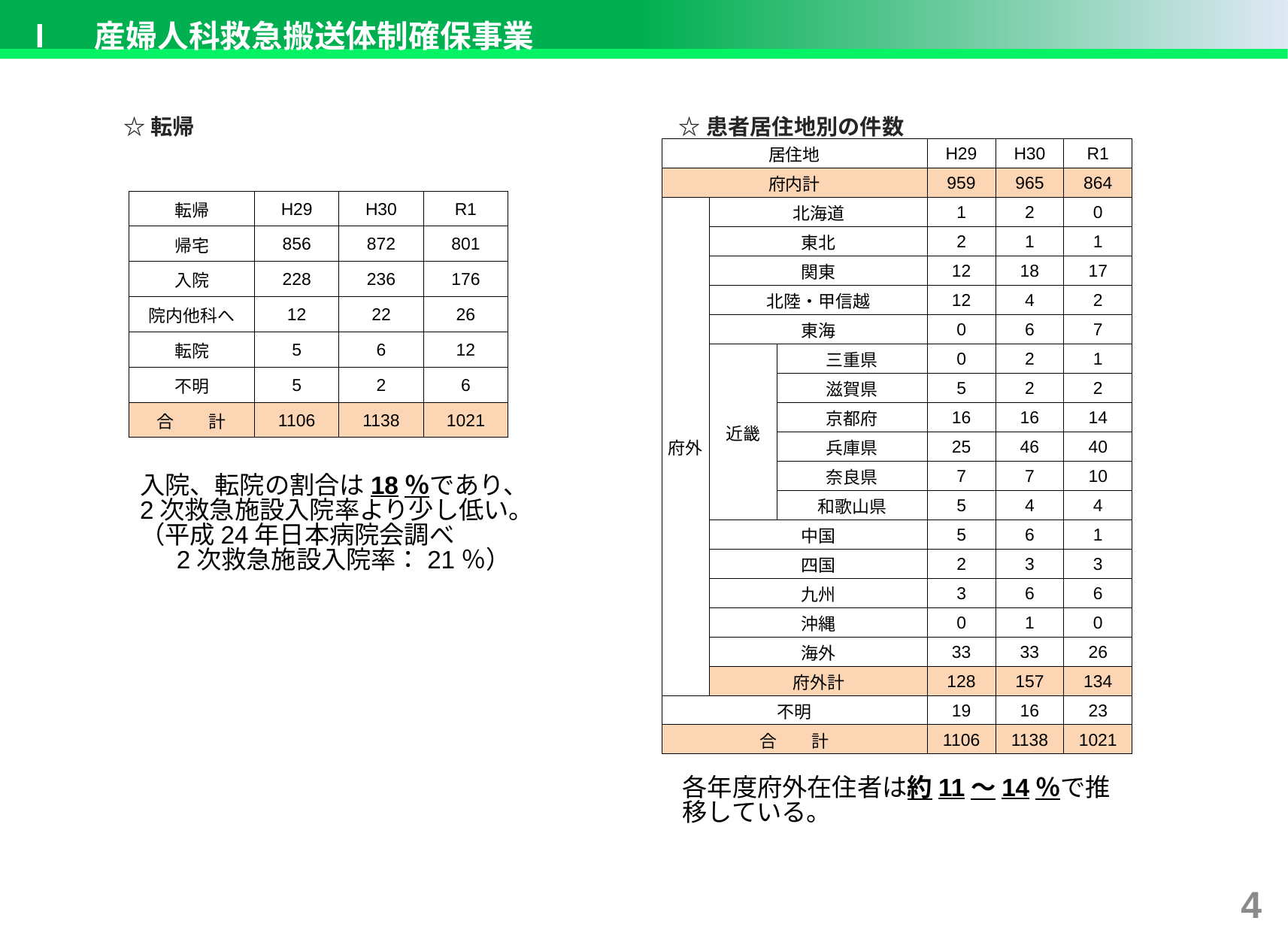

Ⅰ　産婦人科救急搬送体制確保事業
# ☆転帰
☆患者居住地別の件数
| 居住地 |  |  | H29 | H30 | R1 |
| --- | --- | --- | --- | --- | --- |
| 府内計 |  |  | 959 | 965 | 864 |
| 府外 | 北海道 |  | 1 | 2 | 0 |
|  | 東北 |  | 2 | 1 | 1 |
|  | 関東 |  | 12 | 18 | 17 |
|  | 北陸・甲信越 |  | 12 | 4 | 2 |
|  | 東海 |  | 0 | 6 | 7 |
|  | 近畿 | 三重県 | 0 | 2 | 1 |
|  |  | 滋賀県 | 5 | 2 | 2 |
|  |  | 京都府 | 16 | 16 | 14 |
|  |  | 兵庫県 | 25 | 46 | 40 |
|  |  | 奈良県 | 7 | 7 | 10 |
|  |  | 和歌山県 | 5 | 4 | 4 |
|  | 中国 |  | 5 | 6 | 1 |
|  | 四国 |  | 2 | 3 | 3 |
|  | 九州 |  | 3 | 6 | 6 |
|  | 沖縄 |  | 0 | 1 | 0 |
|  | 海外 |  | 33 | 33 | 26 |
|  | 府外計 |  | 128 | 157 | 134 |
| 不明 |  |  | 19 | 16 | 23 |
| 合　　計 |  |  | 1106 | 1138 | 1021 |
| 転帰 | H29 | H30 | R1 |
| --- | --- | --- | --- |
| 帰宅 | 856 | 872 | 801 |
| 入院 | 228 | 236 | 176 |
| 院内他科へ | 12 | 22 | 26 |
| 転院 | 5 | 6 | 12 |
| 不明 | 5 | 2 | 6 |
| 合　　計 | 1106 | 1138 | 1021 |
入院、転院の割合は18％であり、2次救急施設入院率より少し低い。（平成24年日本病院会調べ
　 2次救急施設入院率：21％）
各年度府外在住者は約11～14％で推移している。
4